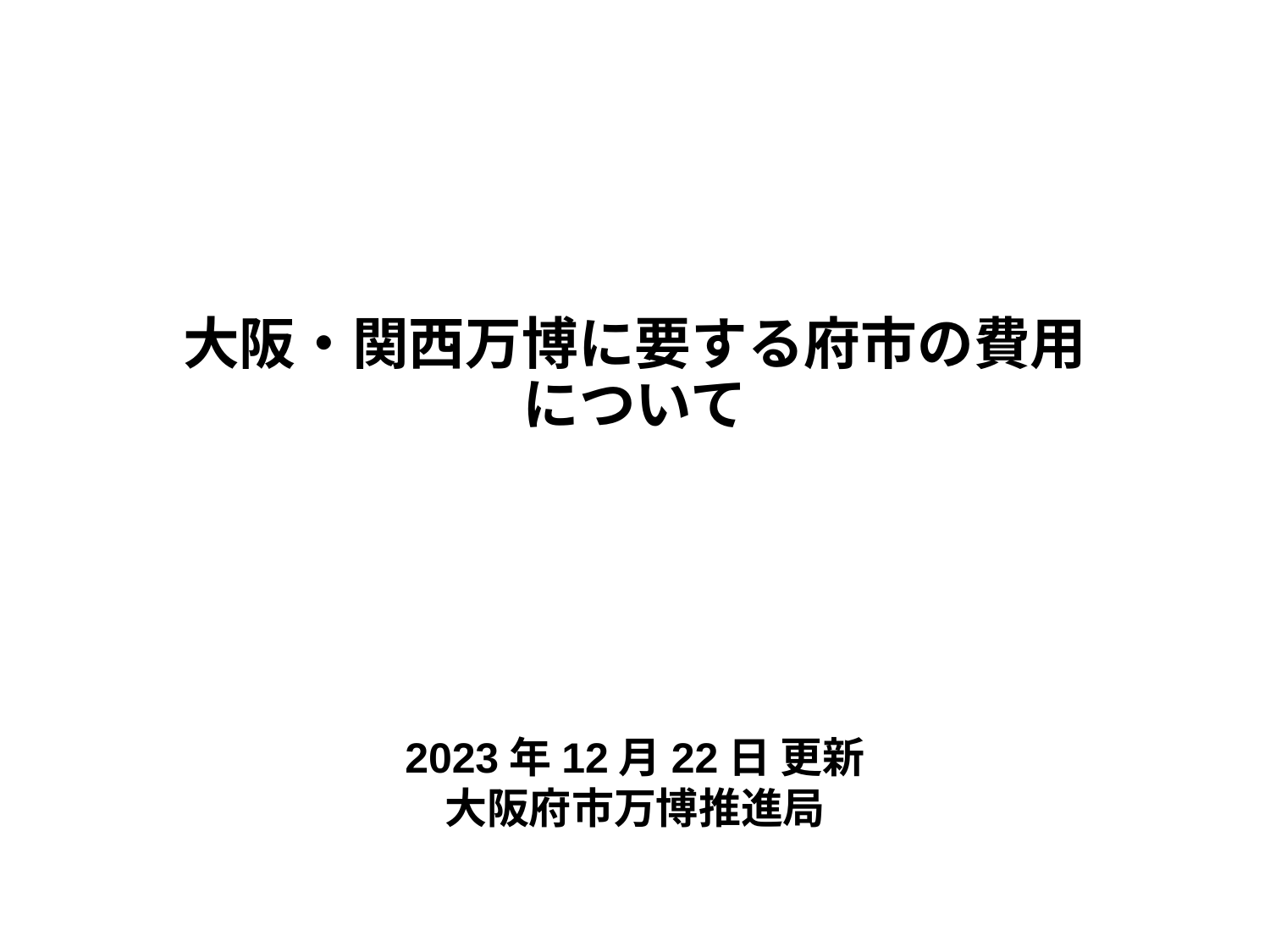

大阪・関西万博に要する府市の費用
について
2023年12月22日 更新
大阪府市万博推進局